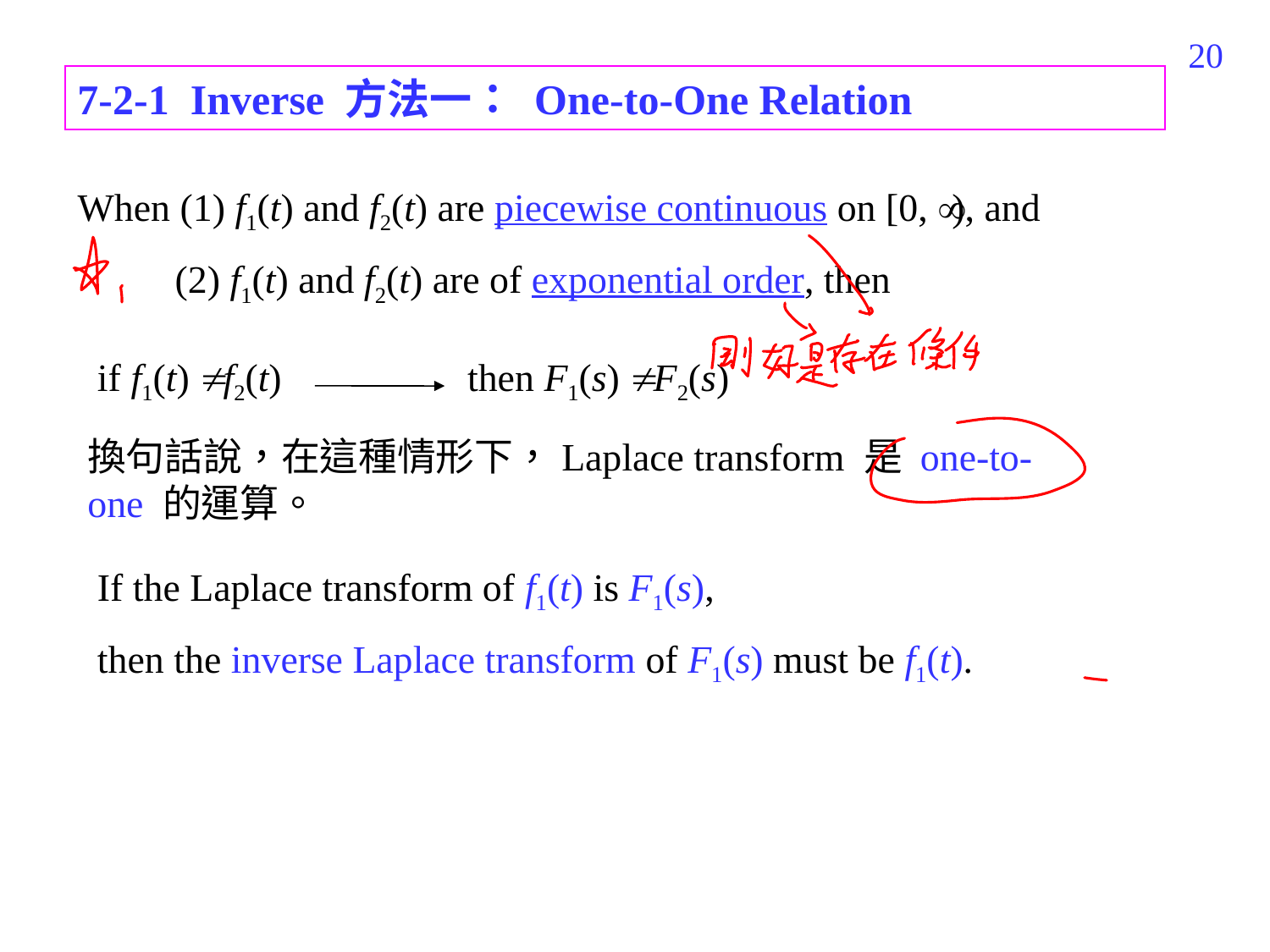

20
7-2-1  Inverse 方法一： One-to-One Relation
When (1) f1(t) and f2(t) are piecewise continuous on [0, ∞), and
          (2) f1(t) and f2(t) are of exponential order, then
if f1(t) ≠ f2(t)
then F1(s) ≠ F2(s)

換句話說，在這種情形下，Laplace transform 是 one-to-one 的運算。
If the Laplace transform of f1(t) is F1(s),
then the inverse Laplace transform of F1(s) must be f1(t).